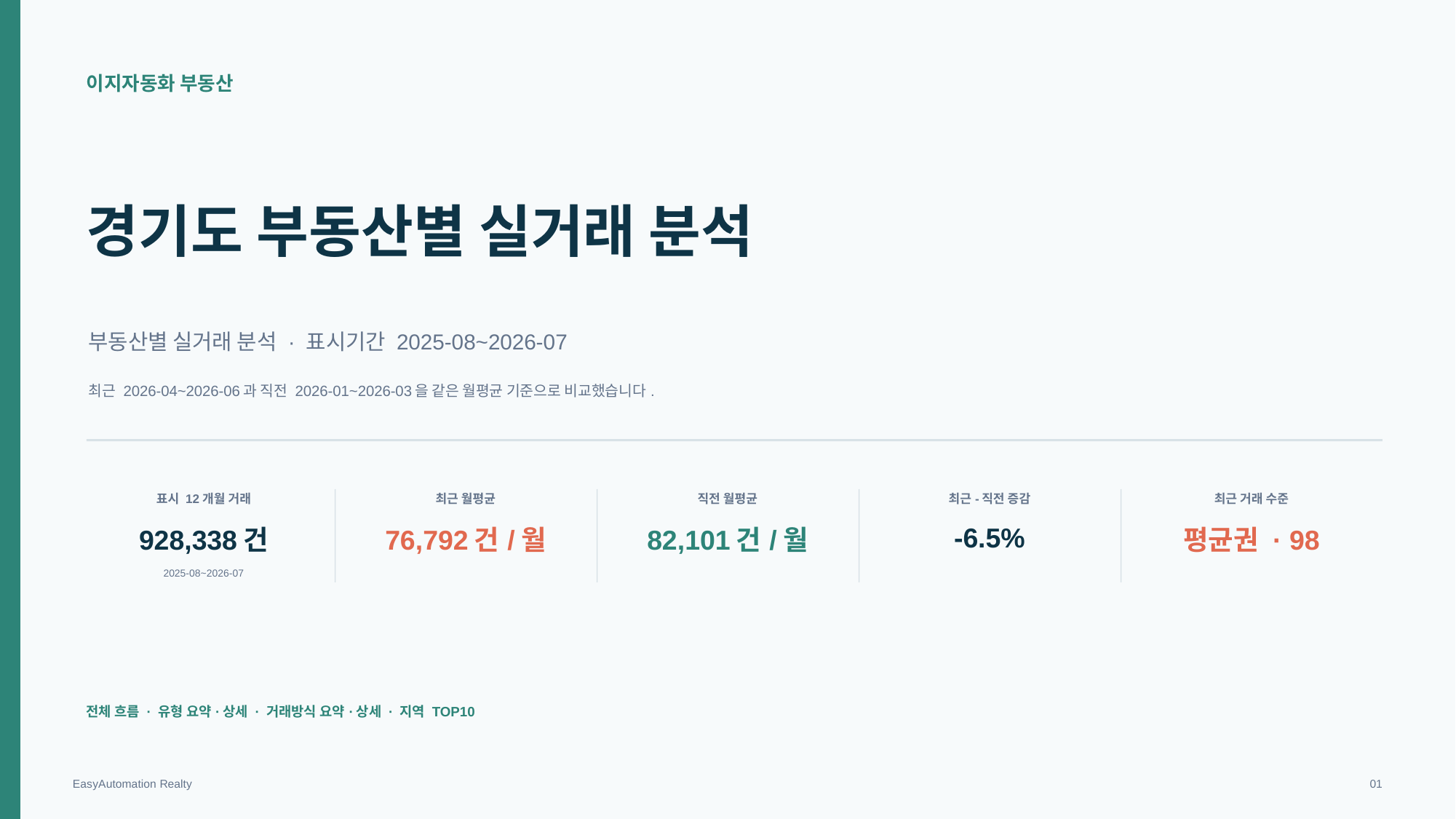

이지자동화 부동산
경기도 부동산별 실거래 분석
부동산별 실거래 분석 · 표시기간 2025-08~2026-07
최근 2026-04~2026-06과 직전 2026-01~2026-03을 같은 월평균 기준으로 비교했습니다.

표시 12개월 거래
최근 월평균
직전 월평균
최근-직전 증감
최근 거래 수준

928,338건
76,792건/월
82,101건/월
-6.5%
평균권 · 98
2025-08~2026-07
전체 흐름 · 유형 요약·상세 · 거래방식 요약·상세 · 지역 TOP10
EasyAutomation Realty
01